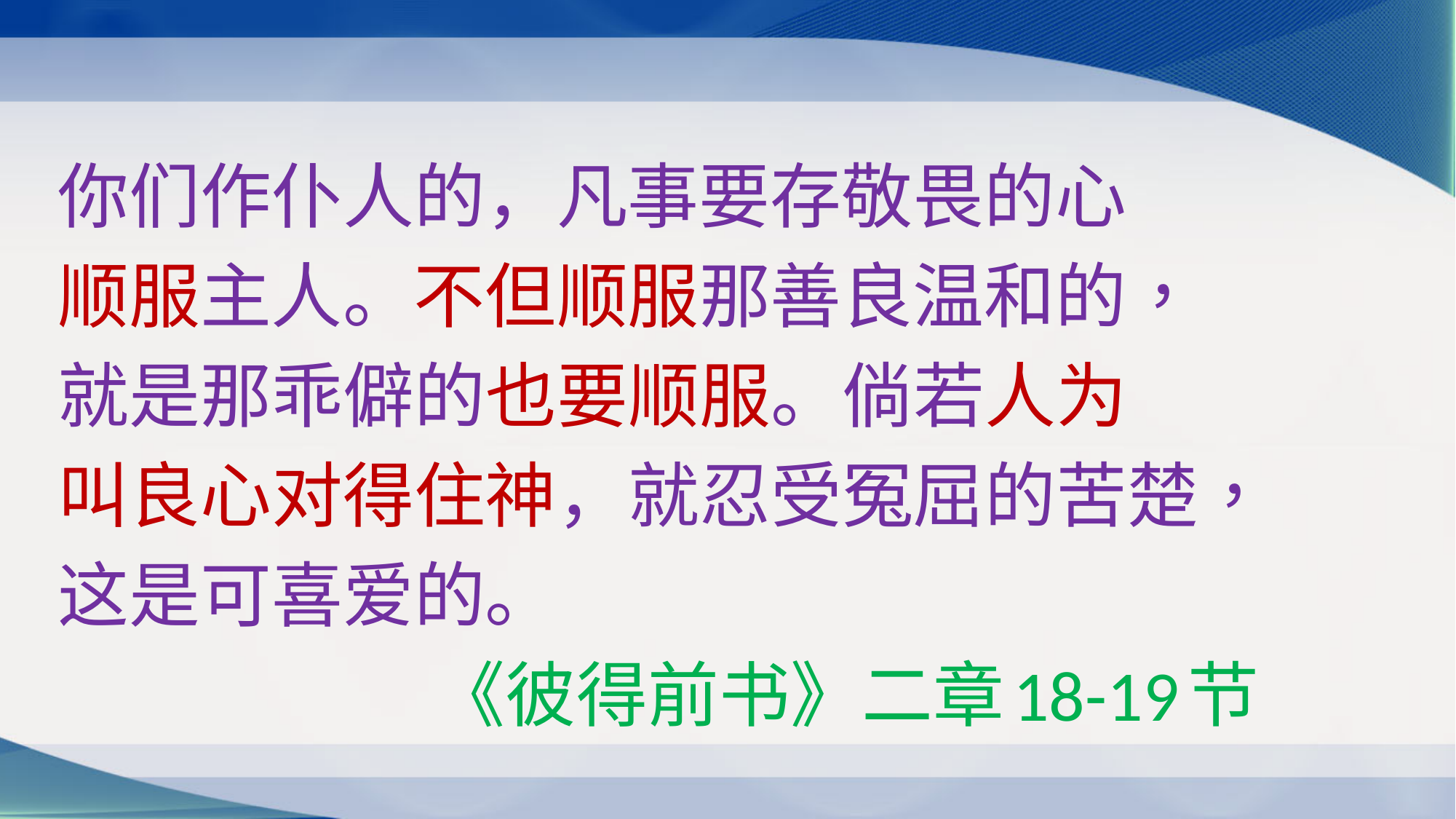

你们作仆人的，凡事要存敬畏的心
顺服主人。不但顺服那善良温和的，
就是那乖僻的也要顺服。倘若人为
叫良心对得住神，就忍受冤屈的苦楚，
这是可喜爱的。
                       《彼得前书》二章18-19节